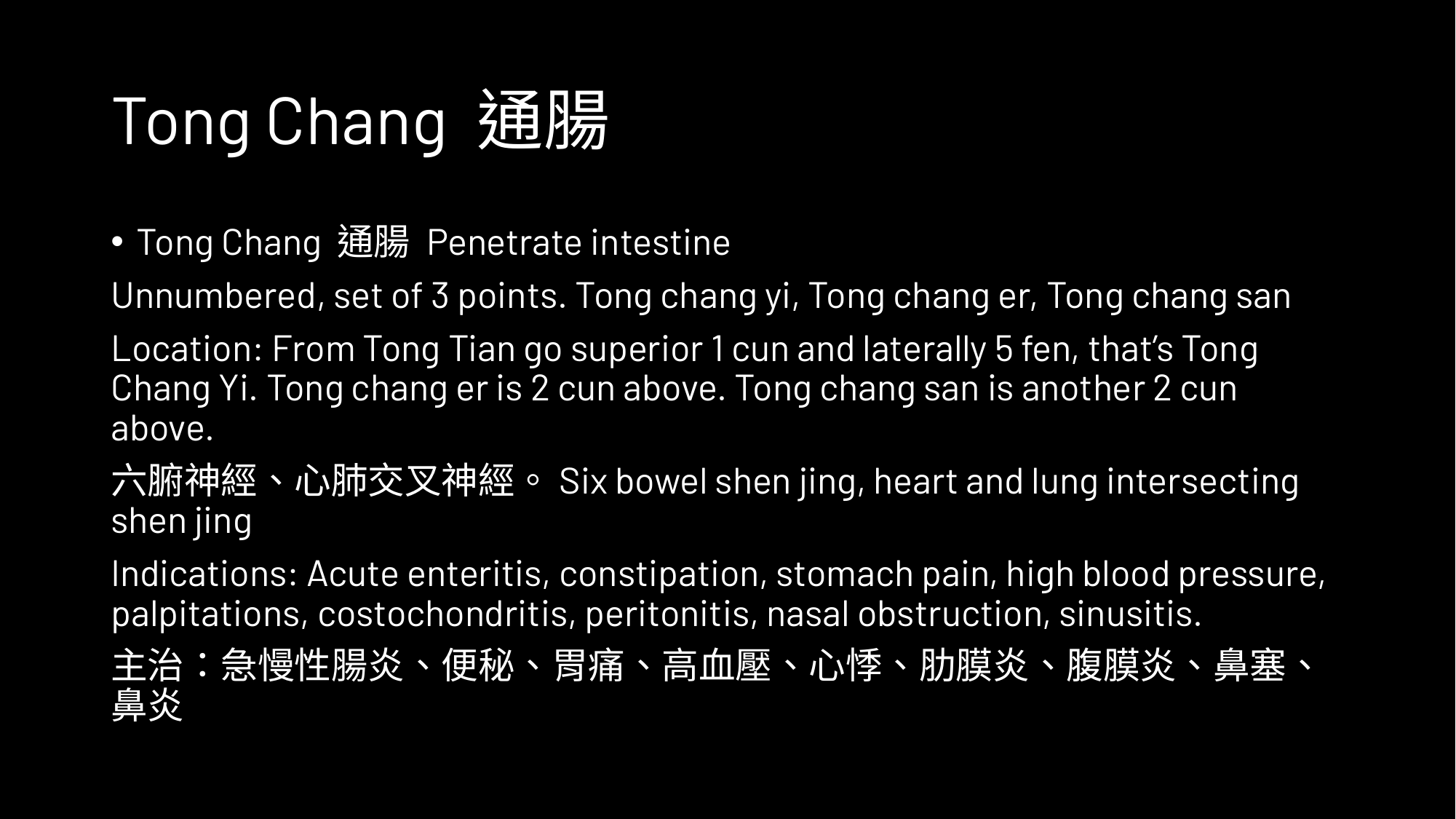

# Tong Chang 通腸
Tong Chang 通腸 Penetrate intestine
Unnumbered, set of 3 points. Tong chang yi, Tong chang er, Tong chang san
Location: From Tong Tian go superior 1 cun and laterally 5 fen, that’s Tong Chang Yi. Tong chang er is 2 cun above. Tong chang san is another 2 cun  above.
六腑神經、心肺交叉神經。Six bowel shen jing, heart and lung intersecting shen jing
Indications: Acute enteritis, constipation, stomach pain, high blood pressure, palpitations, costochondritis, peritonitis, nasal obstruction, sinusitis.
主治：急慢性腸炎、便秘、胃痛、高血壓、心悸、肋膜炎、腹膜炎、鼻塞、鼻炎